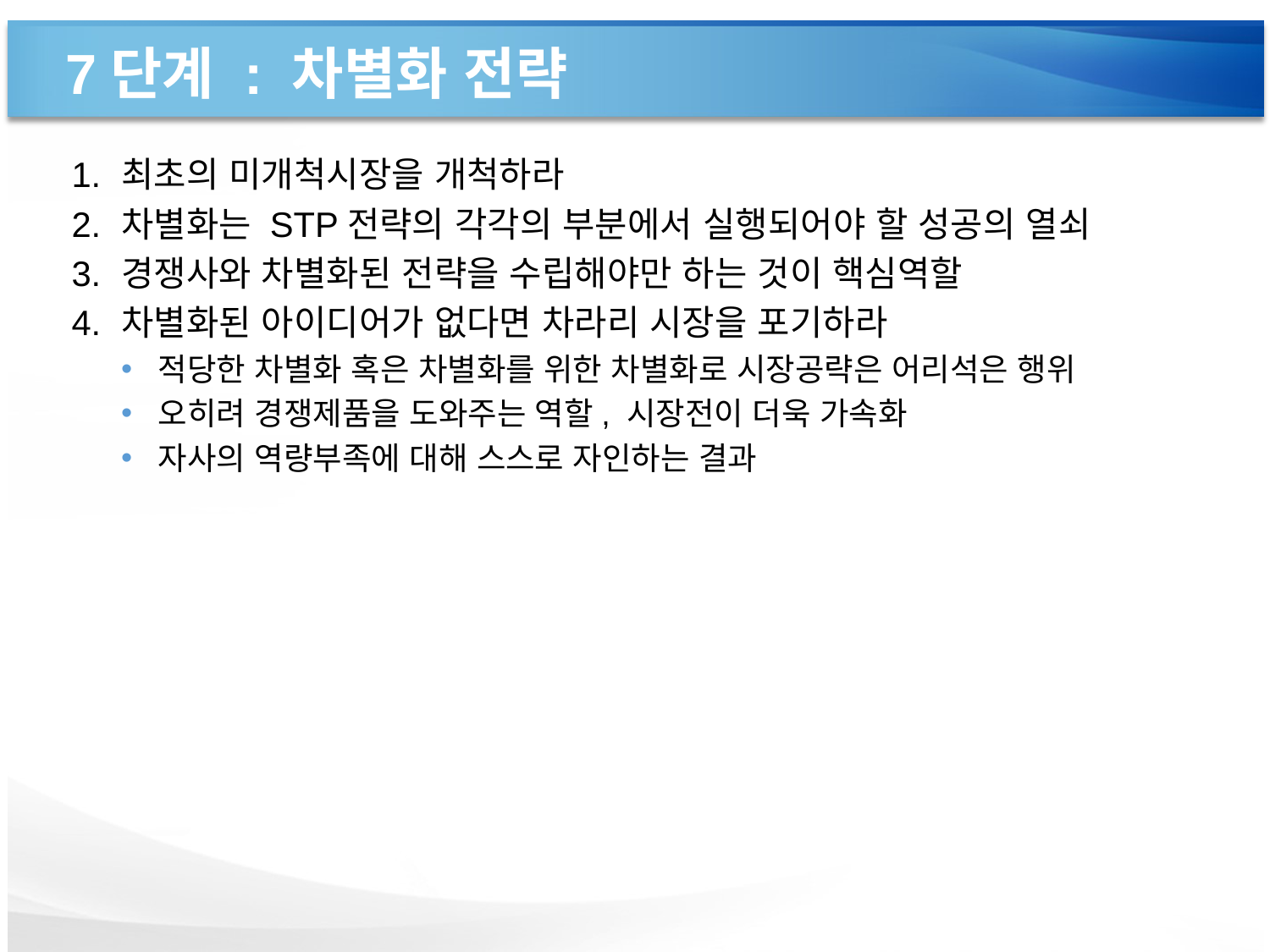

# 7단계 : 차별화 전략
최초의 미개척시장을 개척하라
차별화는 STP전략의 각각의 부분에서 실행되어야 할 성공의 열쇠
경쟁사와 차별화된 전략을 수립해야만 하는 것이 핵심역할
차별화된 아이디어가 없다면 차라리 시장을 포기하라
적당한 차별화 혹은 차별화를 위한 차별화로 시장공략은 어리석은 행위
오히려 경쟁제품을 도와주는 역할, 시장전이 더욱 가속화
자사의 역량부족에 대해 스스로 자인하는 결과